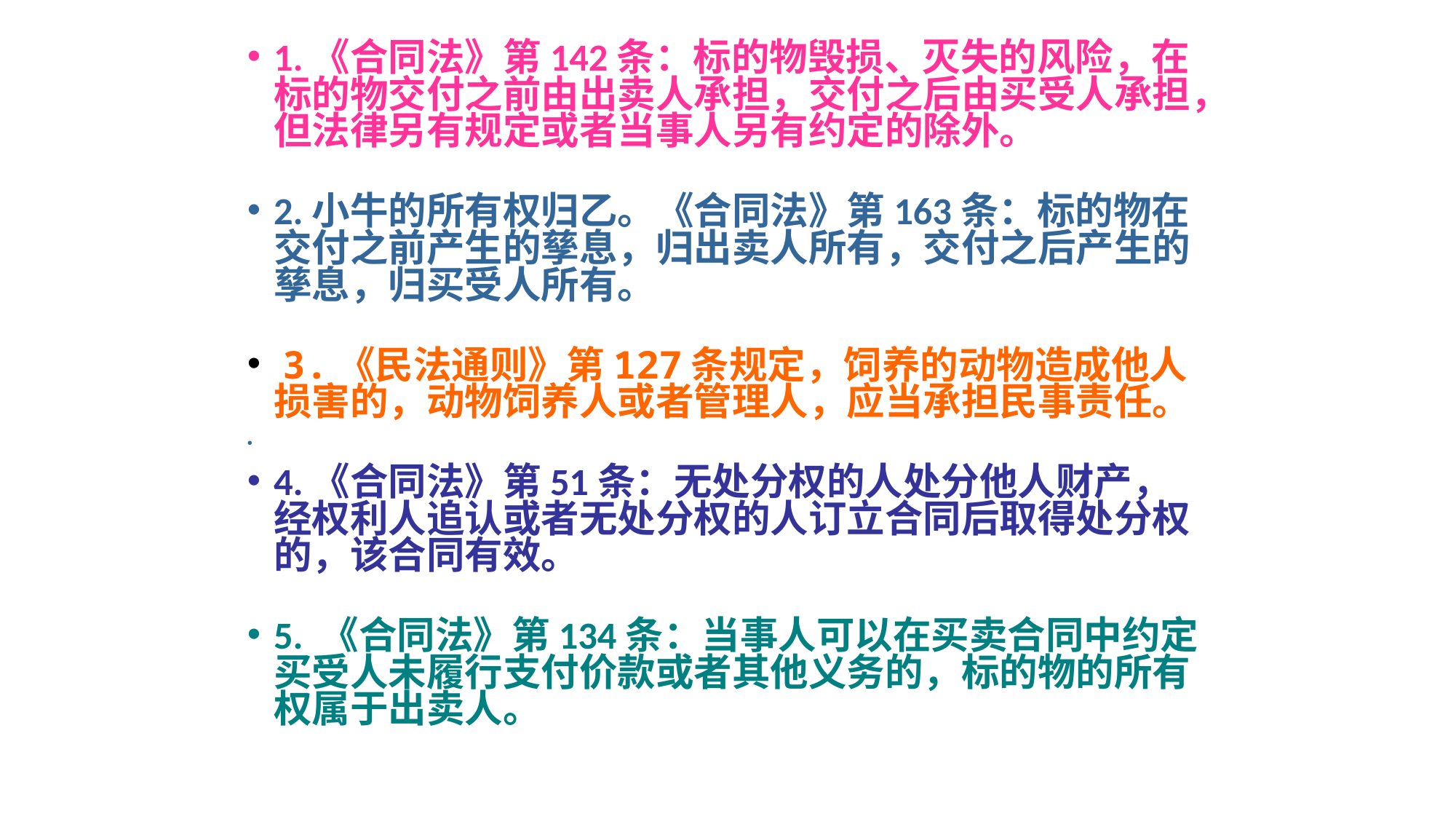

1.《合同法》第142条：标的物毁损、灭失的风险，在标的物交付之前由出卖人承担，交付之后由买受人承担，但法律另有规定或者当事人另有约定的除外。

2.小牛的所有权归乙。《合同法》第163条：标的物在交付之前产生的孳息，归出卖人所有，交付之后产生的孳息，归买受人所有。

 3.《民法通则》第127条规定，饲养的动物造成他人损害的，动物饲养人或者管理人，应当承担民事责任。

4.《合同法》第51条：无处分权的人处分他人财产，经权利人追认或者无处分权的人订立合同后取得处分权的，该合同有效。

5. 《合同法》第134条：当事人可以在买卖合同中约定买受人未履行支付价款或者其他义务的，标的物的所有权属于出卖人。